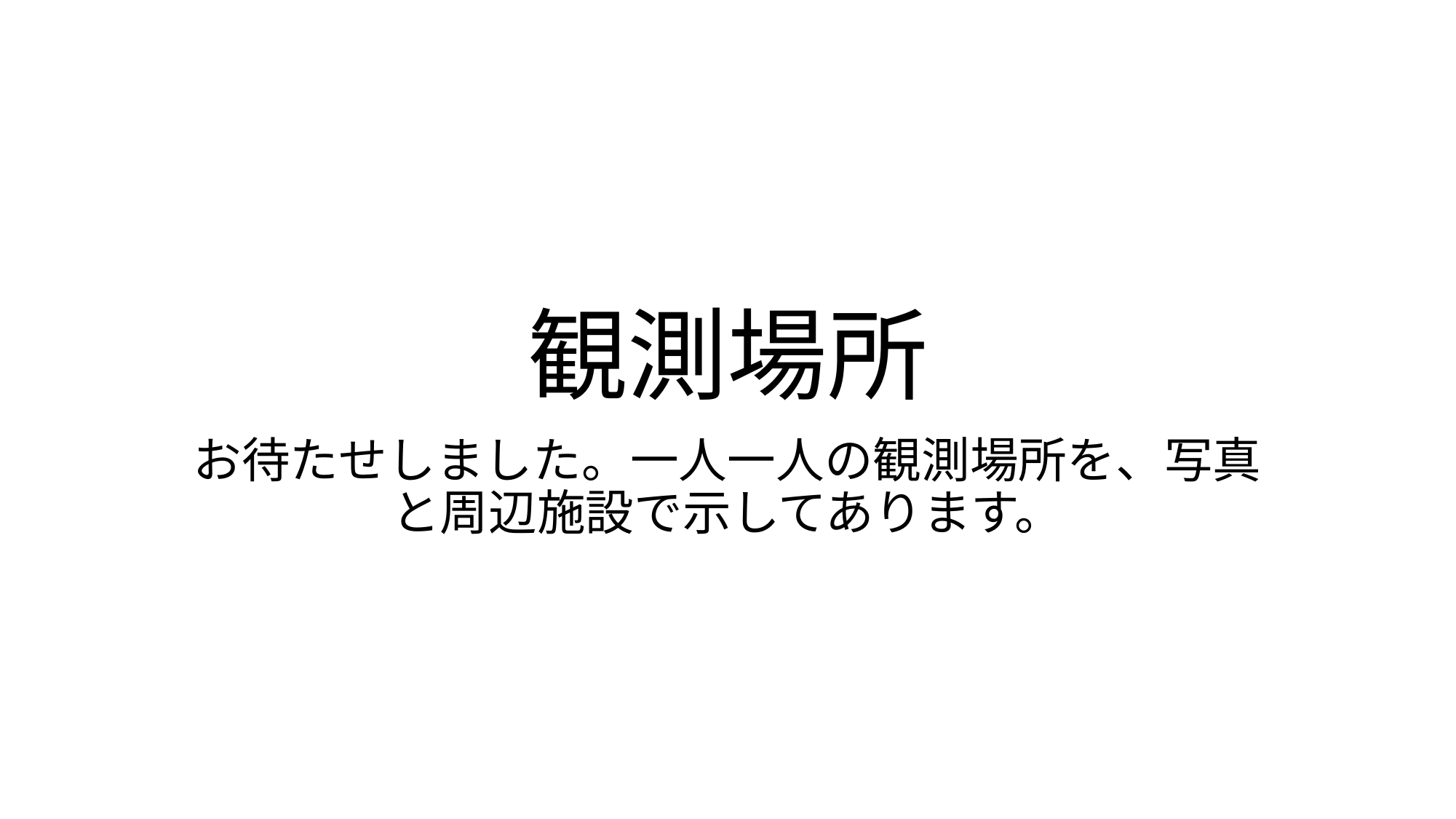

# 観測場所
お待たせしました。一人一人の観測場所を、写真と周辺施設で示してあります。